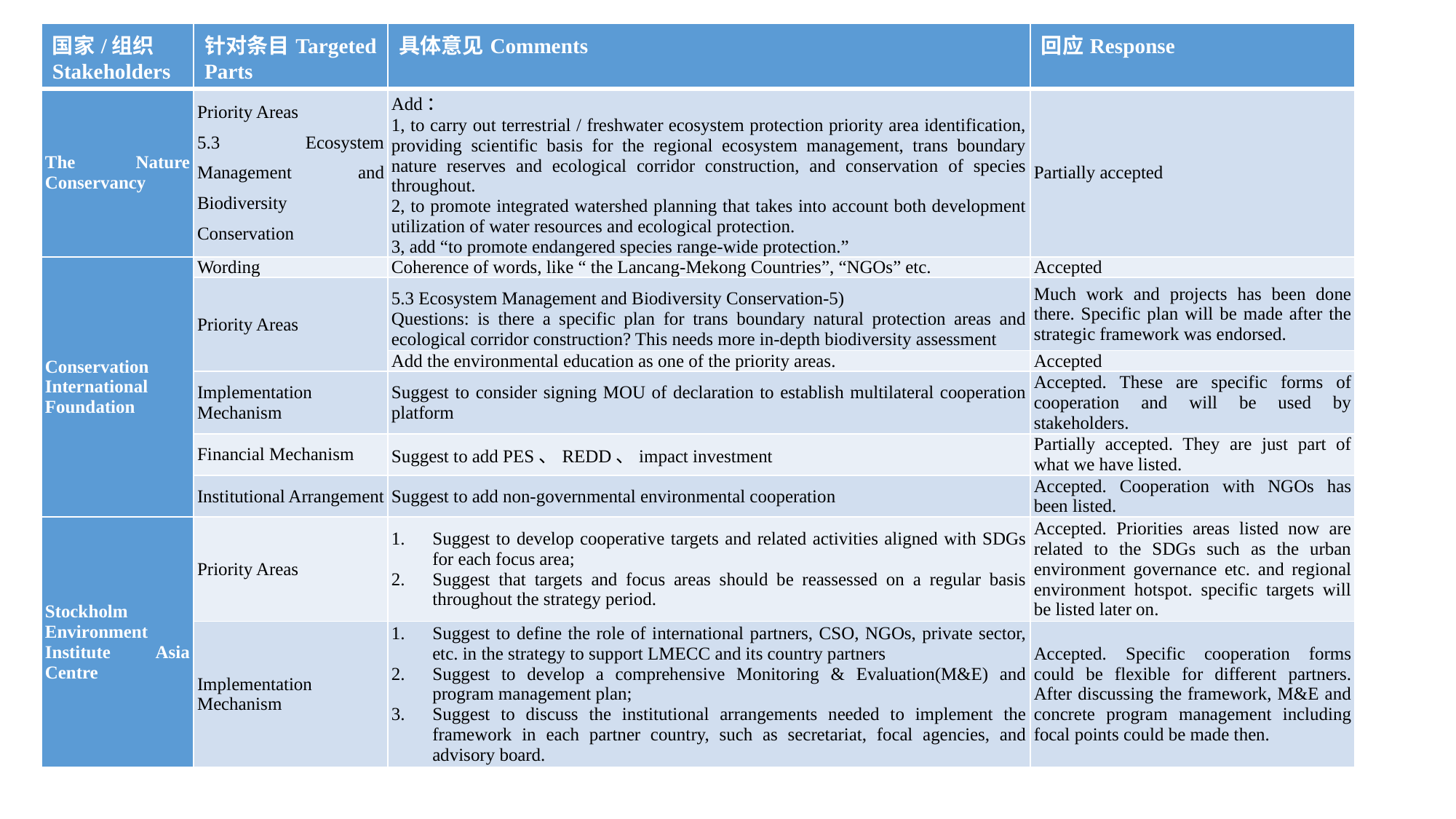

| 国家/组织Stakeholders | 针对条目Targeted Parts | 具体意见Comments | 回应Response |
| --- | --- | --- | --- |
| The Nature Conservancy | Priority Areas 5.3 Ecosystem Management and Biodiversity Conservation | Add： 1, to carry out terrestrial / freshwater ecosystem protection priority area identification, providing scientific basis for the regional ecosystem management, trans boundary nature reserves and ecological corridor construction, and conservation of species throughout. 2, to promote integrated watershed planning that takes into account both development utilization of water resources and ecological protection. 3, add “to promote endangered species range-wide protection.” | Partially accepted |
| Conservation International Foundation | Wording | Coherence of words, like “ the Lancang-Mekong Countries”, “NGOs” etc. | Accepted |
|  | Priority Areas | 5.3 Ecosystem Management and Biodiversity Conservation-5) Questions: is there a specific plan for trans boundary natural protection areas and ecological corridor construction? This needs more in-depth biodiversity assessment | Much work and projects has been done there. Specific plan will be made after the strategic framework was endorsed. |
|  |  | Add the environmental education as one of the priority areas. | Accepted |
|  | Implementation Mechanism | Suggest to consider signing MOU of declaration to establish multilateral cooperation platform | Accepted. These are specific forms of cooperation and will be used by stakeholders. |
|  | Financial Mechanism | Suggest to add PES、REDD、impact investment | Partially accepted. They are just part of what we have listed. |
|  | Institutional Arrangement | Suggest to add non-governmental environmental cooperation | Accepted. Cooperation with NGOs has been listed. |
| Stockholm Environment Institute Asia Centre | Priority Areas | Suggest to develop cooperative targets and related activities aligned with SDGs for each focus area; Suggest that targets and focus areas should be reassessed on a regular basis throughout the strategy period. | Accepted. Priorities areas listed now are related to the SDGs such as the urban environment governance etc. and regional environment hotspot. specific targets will be listed later on. |
|  | Implementation Mechanism | Suggest to define the role of international partners, CSO, NGOs, private sector, etc. in the strategy to support LMECC and its country partners Suggest to develop a comprehensive Monitoring & Evaluation(M&E) and program management plan; Suggest to discuss the institutional arrangements needed to implement the framework in each partner country, such as secretariat, focal agencies, and advisory board. | Accepted. Specific cooperation forms could be flexible for different partners. After discussing the framework, M&E and concrete program management including focal points could be made then. |
#